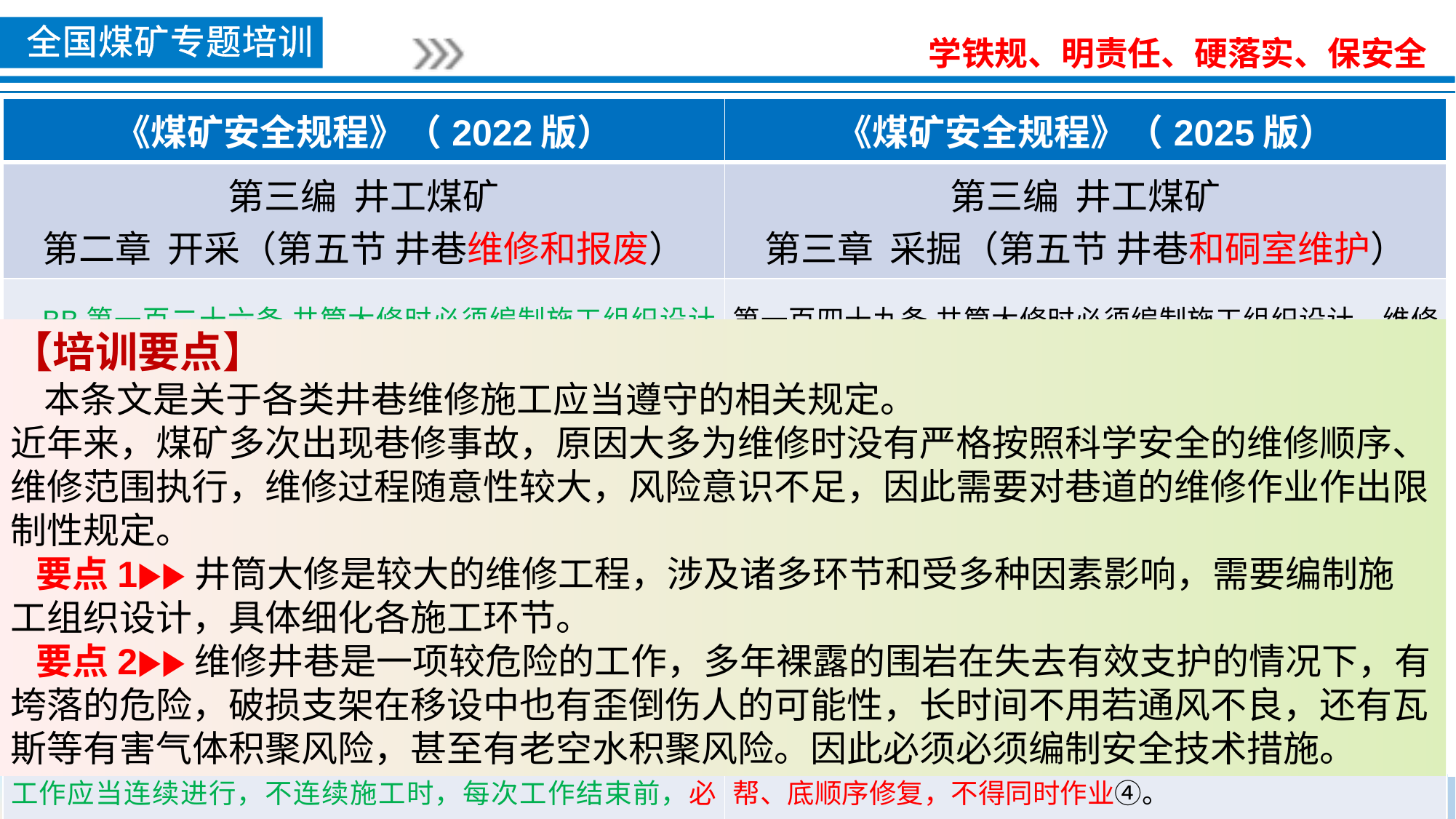

| 《煤矿安全规程》（2022版） | 《煤矿安全规程》（2025版） |
| --- | --- |
| 第三编 井工煤矿 第二章 开采（第五节 井巷维修和报废） | 第三编 井工煤矿 第三章 采掘（第五节 井巷和硐室维护） |
| BB第一百二十六条 井筒大修时必须编制施工组织设计。 维修井巷支护时，必须有安全措施。严防顶板冒落伤人、堵人和支架歪倒。① 扩大和维修井巷时②，必须有冒顶堵塞井巷时保证人员撤退的出口。在独头巷道维修支架时，必须保证通风安全③并由外向里逐架进行，严禁人员进入维修地点以里。 撤掉支架前，应当先加固作业地点的支架。架设和拆除支架时，在一架未完工之前，不得中止作业。撤换支架的工作应当连续进行，不连续施工时，每次工作结束前，必须接顶封帮维④。 | 第一百四十九条 井筒大修时必须编制施工组织设计，维修井巷支护时必须制定安全技术措施，并遵守下列规定： （一）作业地点风速不应低于0.25m/s③，维修作业应当由外向里逐架（排）进行。独头巷道维修时，严禁人员进入维修地点以里。 （二）作业地点②必须有临时支护和防止失修范围扩大的措施，必须有冒顶堵塞井巷时保证人员撤退的出口。 （三）严禁空顶作业，应当按照规定循环距离施工，顶、帮、底顺序修复，不得同时作业④。 |
【培训要点】
   本条文是关于各类井巷维修施工应当遵守的相关规定。
近年来，煤矿多次出现巷修事故，原因大多为维修时没有严格按照科学安全的维修顺序、维修范围执行，维修过程随意性较大，风险意识不足，因此需要对巷道的维修作业作出限制性规定。
  要点1▶▶井筒大修是较大的维修工程，涉及诸多环节和受多种因素影响，需要编制施
工组织设计，具体细化各施工环节。
  要点2▶▶维修井巷是一项较危险的工作，多年裸露的围岩在失去有效支护的情况下，有垮落的危险，破损支架在移设中也有歪倒伤人的可能性，长时间不用若通风不良，还有瓦斯等有害气体积聚风险，甚至有老空水积聚风险。因此必须必须编制安全技术措施。